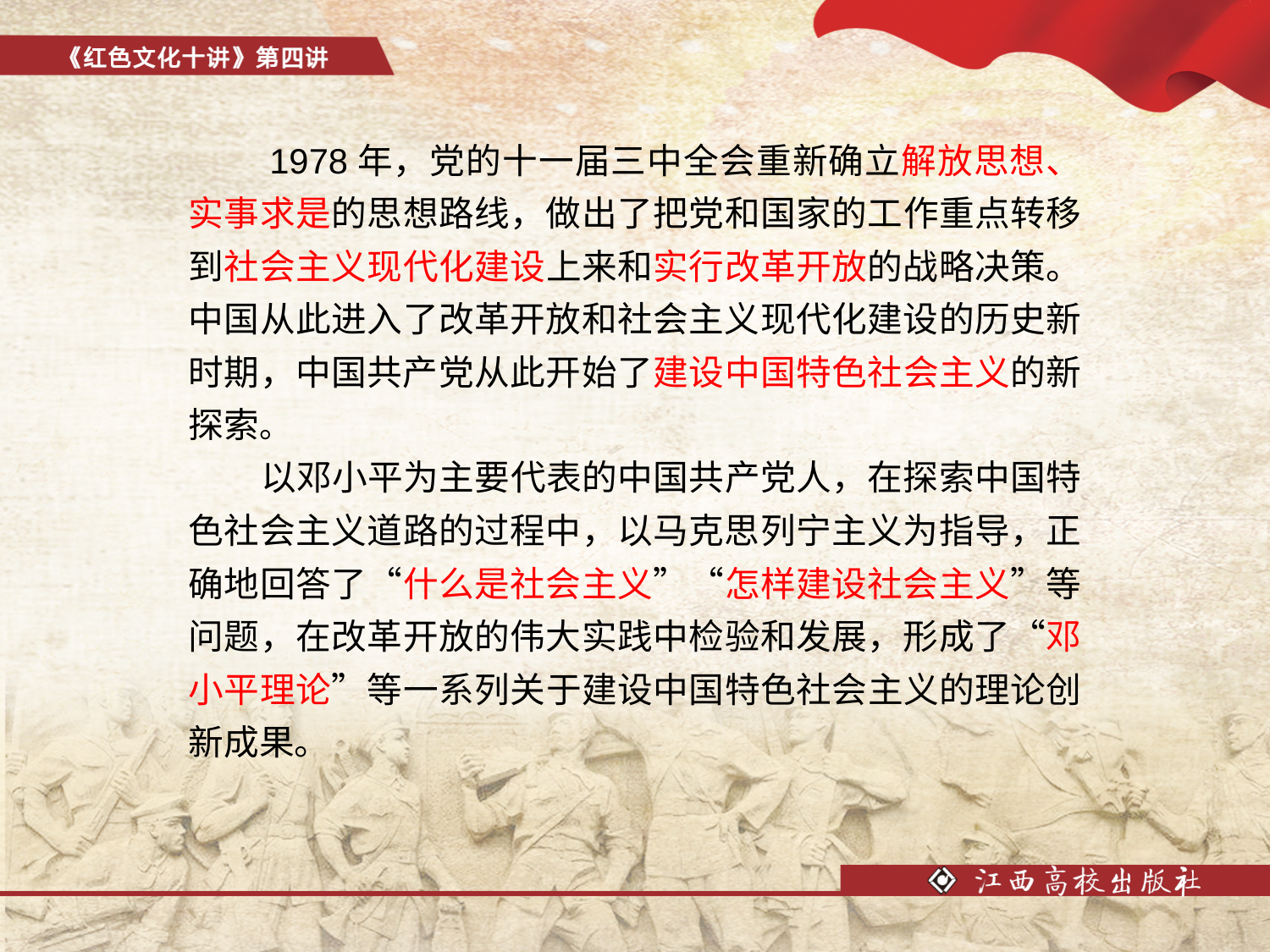

1978年，党的十一届三中全会重新确立解放思想、实事求是的思想路线，做出了把党和国家的工作重点转移到社会主义现代化建设上来和实行改革开放的战略决策。中国从此进入了改革开放和社会主义现代化建设的历史新时期，中国共产党从此开始了建设中国特色社会主义的新探索。
     以邓小平为主要代表的中国共产党人，在探索中国特色社会主义道路的过程中，以马克思列宁主义为指导，正确地回答了“什么是社会主义”“怎样建设社会主义”等问题，在改革开放的伟大实践中检验和发展，形成了“邓小平理论”等一系列关于建设中国特色社会主义的理论创新成果。